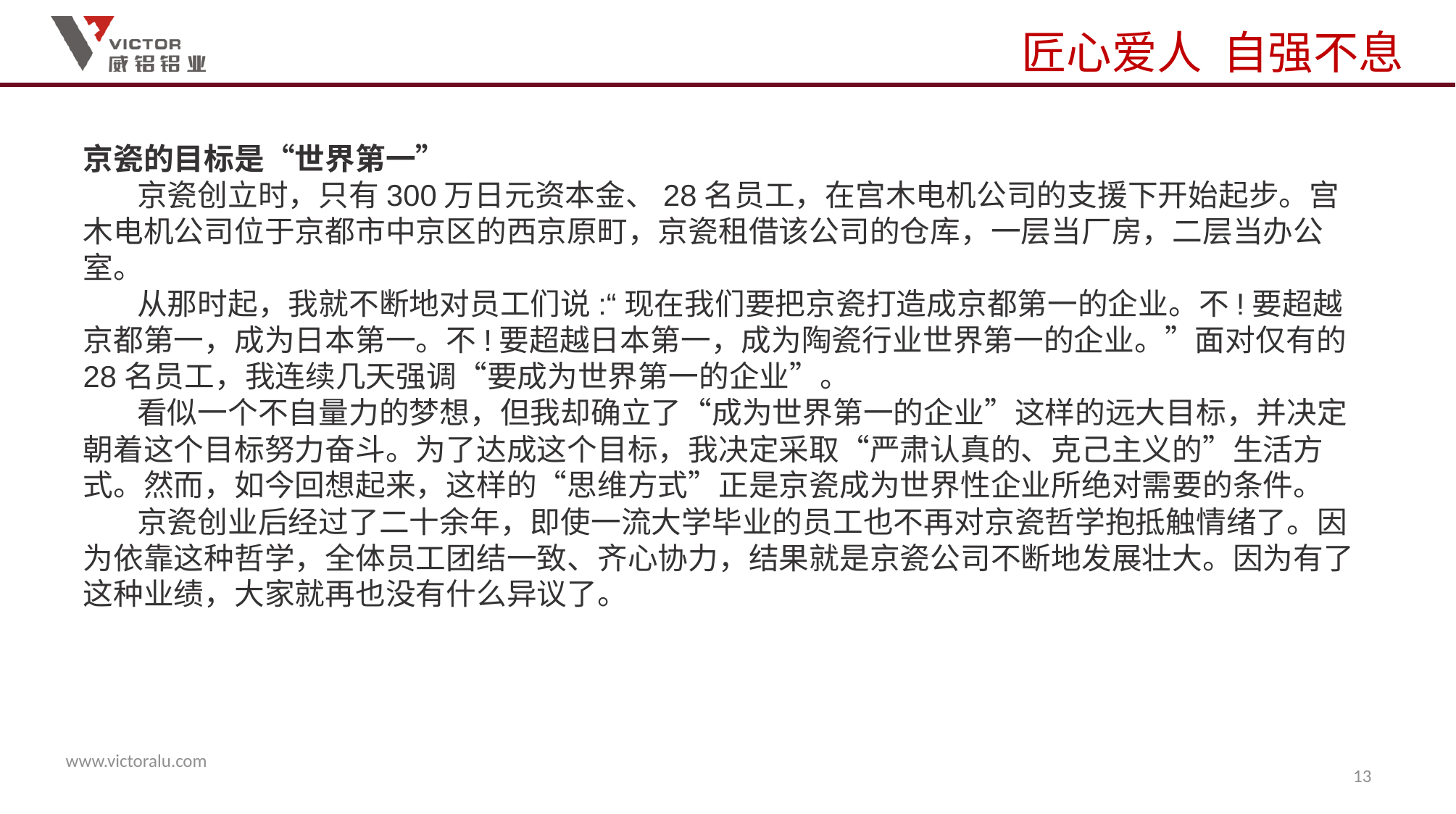

京瓷的目标是“世界第一”
       京瓷创立时，只有300万日元资本金、28名员工，在宫木电机公司的支援下开始起步。宫木电机公司位于京都市中京区的西京原町，京瓷租借该公司的仓库，一层当厂房，二层当办公室。
       从那时起，我就不断地对员工们说:“现在我们要把京瓷打造成京都第一的企业。不!要超越京都第一，成为日本第一。不!要超越日本第一，成为陶瓷行业世界第一的企业。”面对仅有的28名员工，我连续几天强调“要成为世界第一的企业”。
       看似一个不自量力的梦想，但我却确立了“成为世界第一的企业”这样的远大目标，并决定朝着这个目标努力奋斗。为了达成这个目标，我决定采取“严肃认真的、克己主义的”生活方式。然而，如今回想起来，这样的“思维方式”正是京瓷成为世界性企业所绝对需要的条件。
       京瓷创业后经过了二十余年，即使一流大学毕业的员工也不再对京瓷哲学抱抵触情绪了。因为依靠这种哲学，全体员工团结一致、齐心协力，结果就是京瓷公司不断地发展壮大。因为有了这种业绩，大家就再也没有什么异议了。

13